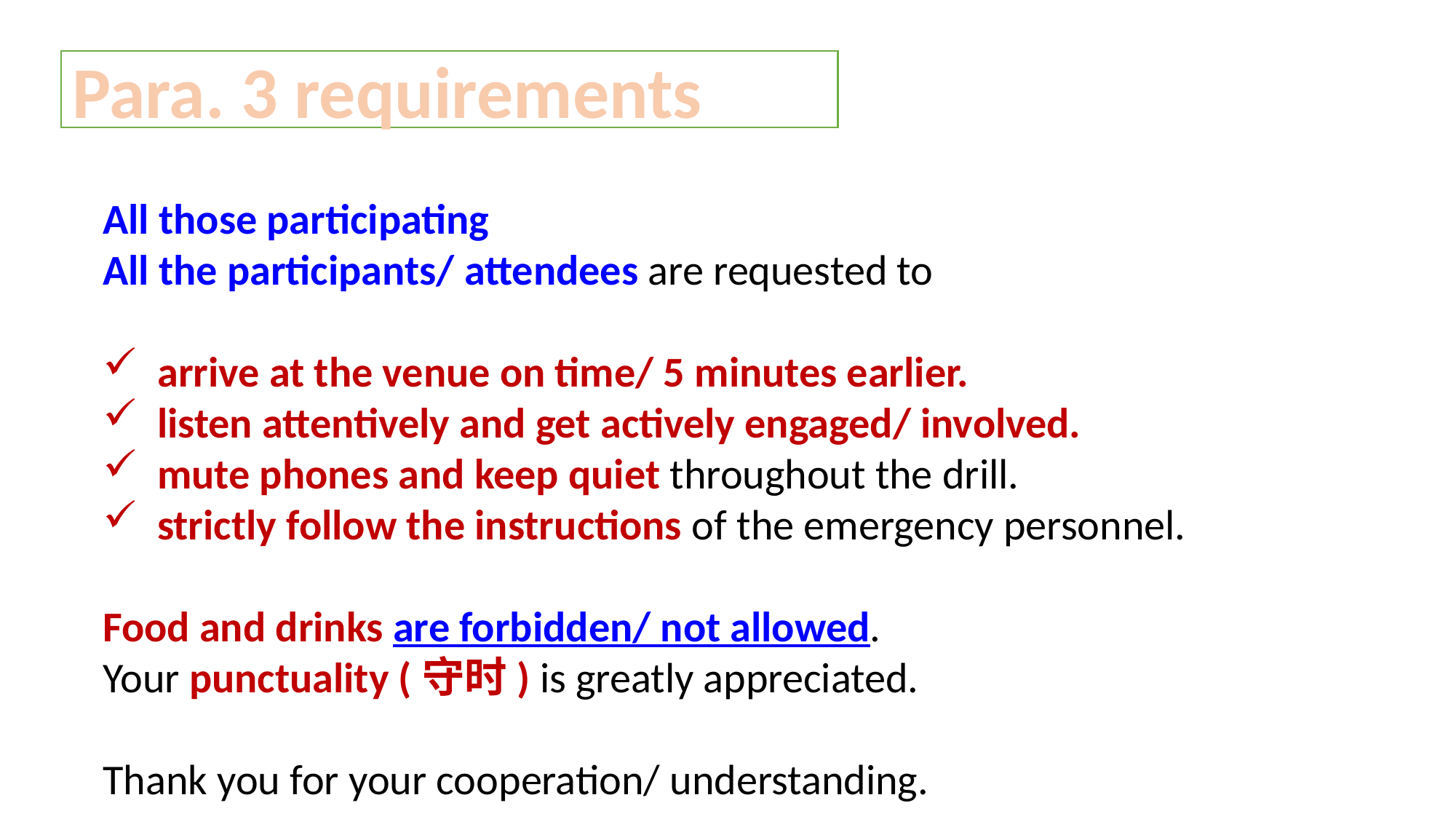

Para. 3 requirements
All those participating
All the participants/ attendees are requested to

arrive at the venue on time/ 5 minutes earlier.
listen attentively and get actively engaged/ involved.
mute phones and keep quiet throughout the drill.
strictly follow the instructions of the emergency personnel.

Food and drinks are forbidden/ not allowed.
Your punctuality (守时) is greatly appreciated.

Thank you for your cooperation/ understanding.